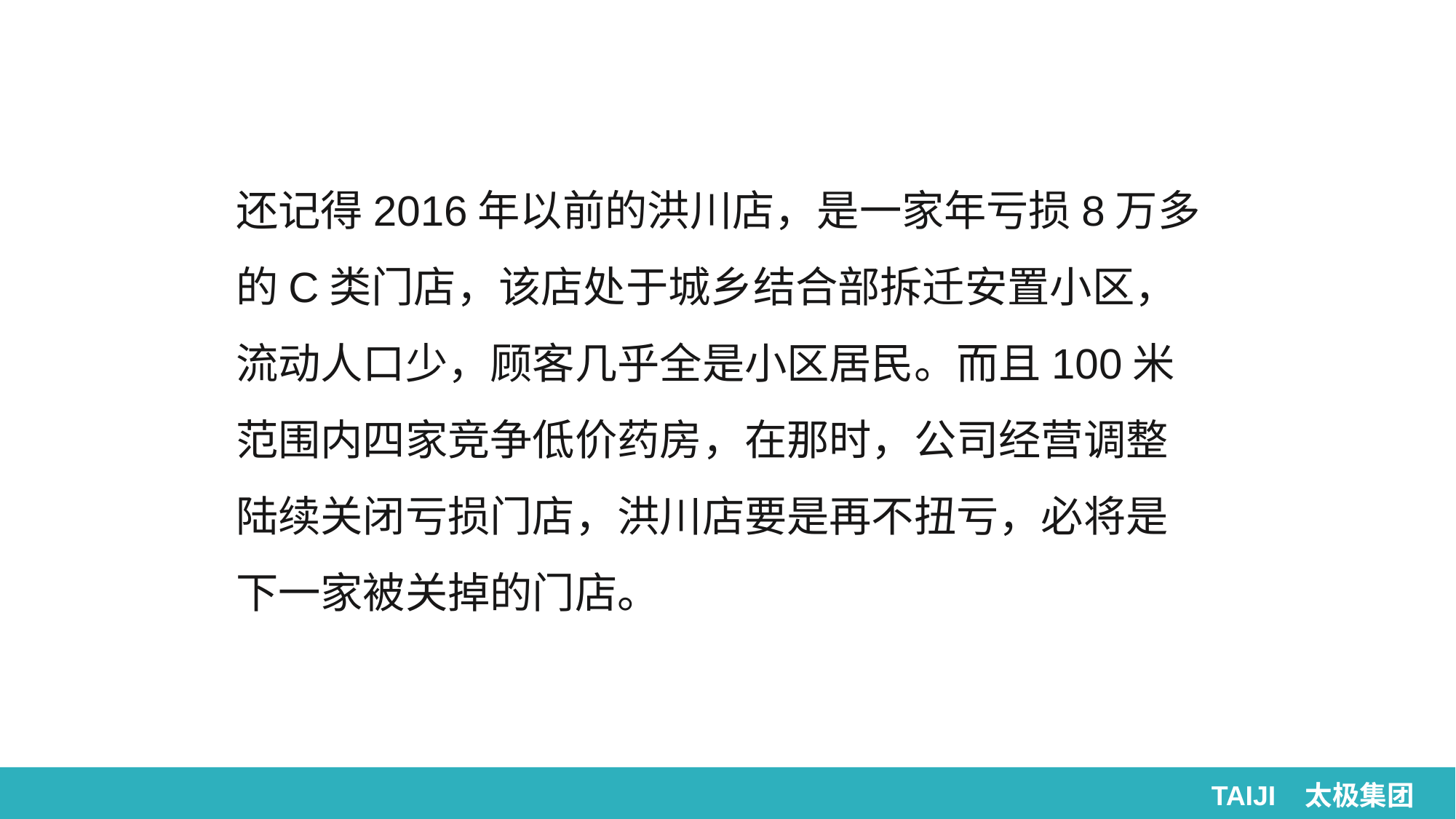

还记得2016年以前的洪川店，是一家年亏损8万多的C类门店，该店处于城乡结合部拆迁安置小区，流动人口少，顾客几乎全是小区居民。而且100米范围内四家竞争低价药房，在那时，公司经营调整陆续关闭亏损门店，洪川店要是再不扭亏，必将是下一家被关掉的门店。

TAIJI   太极集团